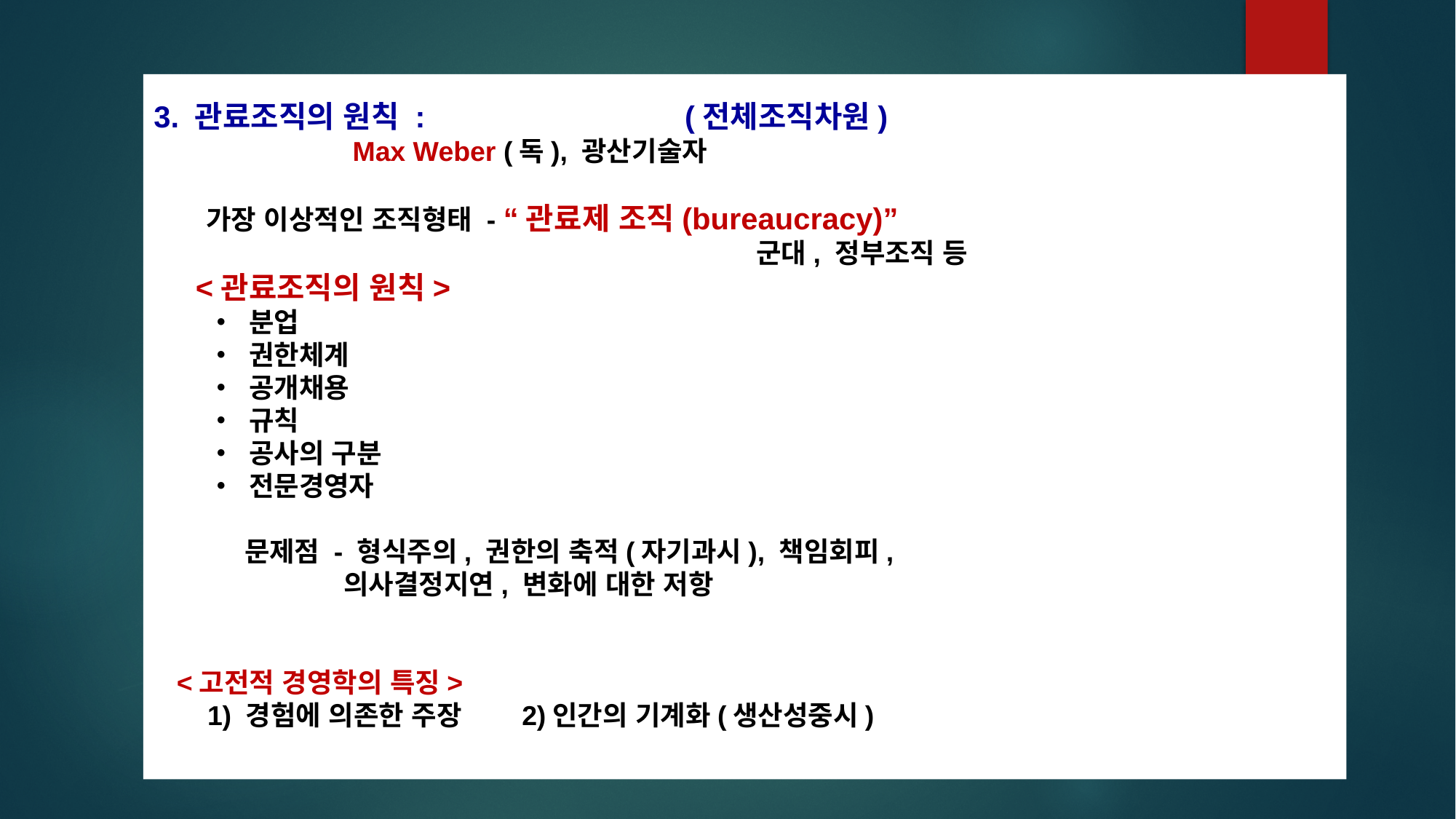

3. 관료조직의 원칙 :                               (전체조직차원)
                        : Max Weber (독), 광산기술자

      가장 이상적인 조직형태 - “관료제 조직(bureaucracy)”
                                                                              군대, 정부조직 등
     <관료조직의 원칙>
       ‧ 분업
       ‧ 권한체계
       ‧ 공개채용
       ‧ 규칙
       ‧ 공사의 구분
       ‧ 전문경영자

           문제점 - 형식주의, 권한의 축적(자기과시), 책임회피,
                        의사결정지연, 변화에 대한 저항

   <고전적 경영학의 특징>
       1) 경험에 의존한 주장       2)인간의 기계화(생산성중시)